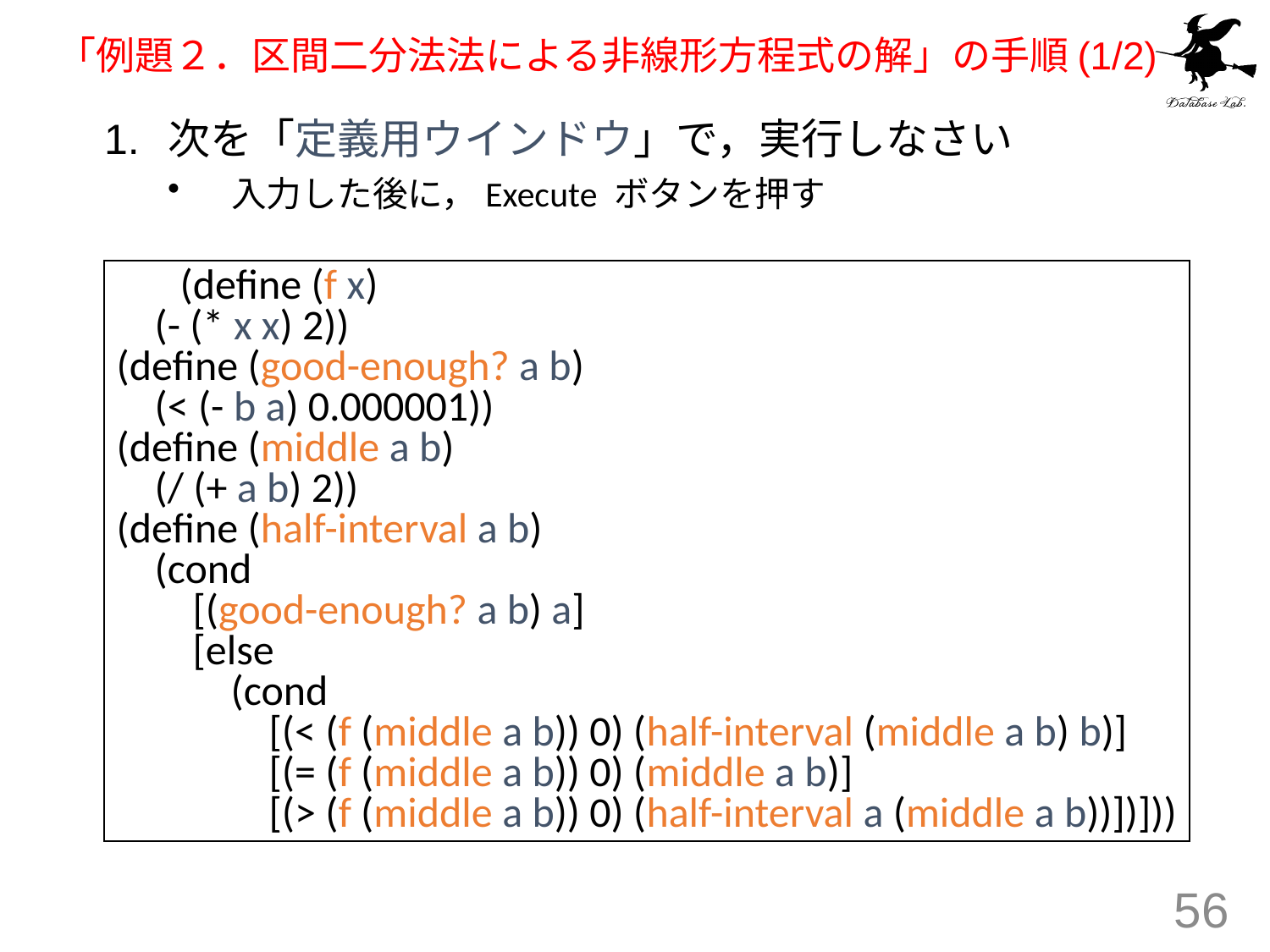

# 「例題２．区間二分法法による非線形方程式の解」の手順(1/2)
次を「定義用ウインドウ」で，実行しなさい
入力した後に，Execute ボタンを押す
(define (f x)
    (- (* x x) 2))
(define (good-enough? a b)
    (< (- b a) 0.000001))
(define (middle a b)
    (/ (+ a b) 2))
(define (half-interval a b)
    (cond
        [(good-enough? a b) a]
        [else
            (cond
                [(< (f (middle a b)) 0) (half-interval (middle a b) b)]
                [(= (f (middle a b)) 0) (middle a b)]
                [(> (f (middle a b)) 0) (half-interval a (middle a b))])]))
56